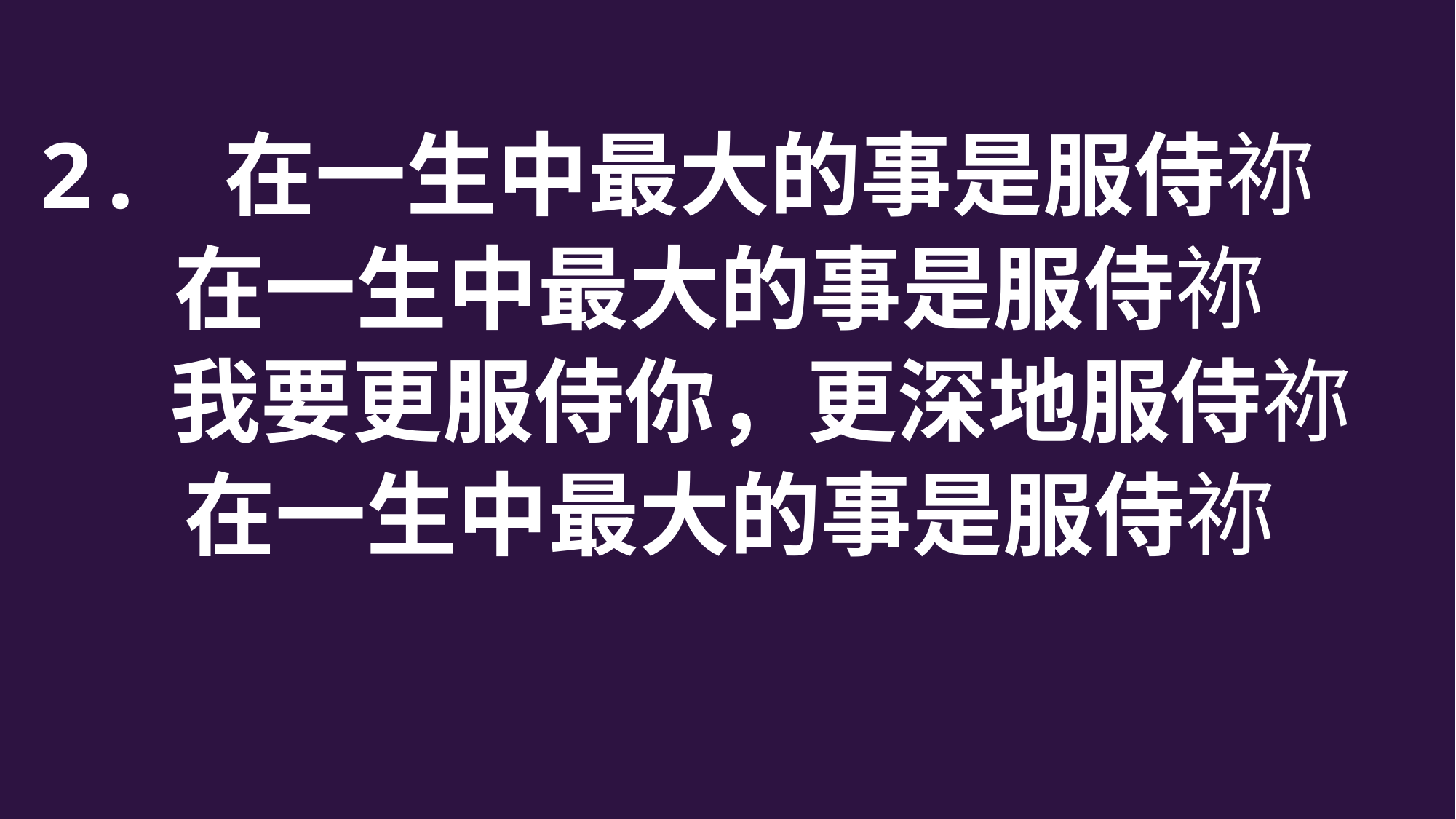

2. 在一生中最大的事是服侍祢
   在一生中最大的事是服侍祢
       我要更服侍你，更深地服侍祢
    在一生中最大的事是服侍祢